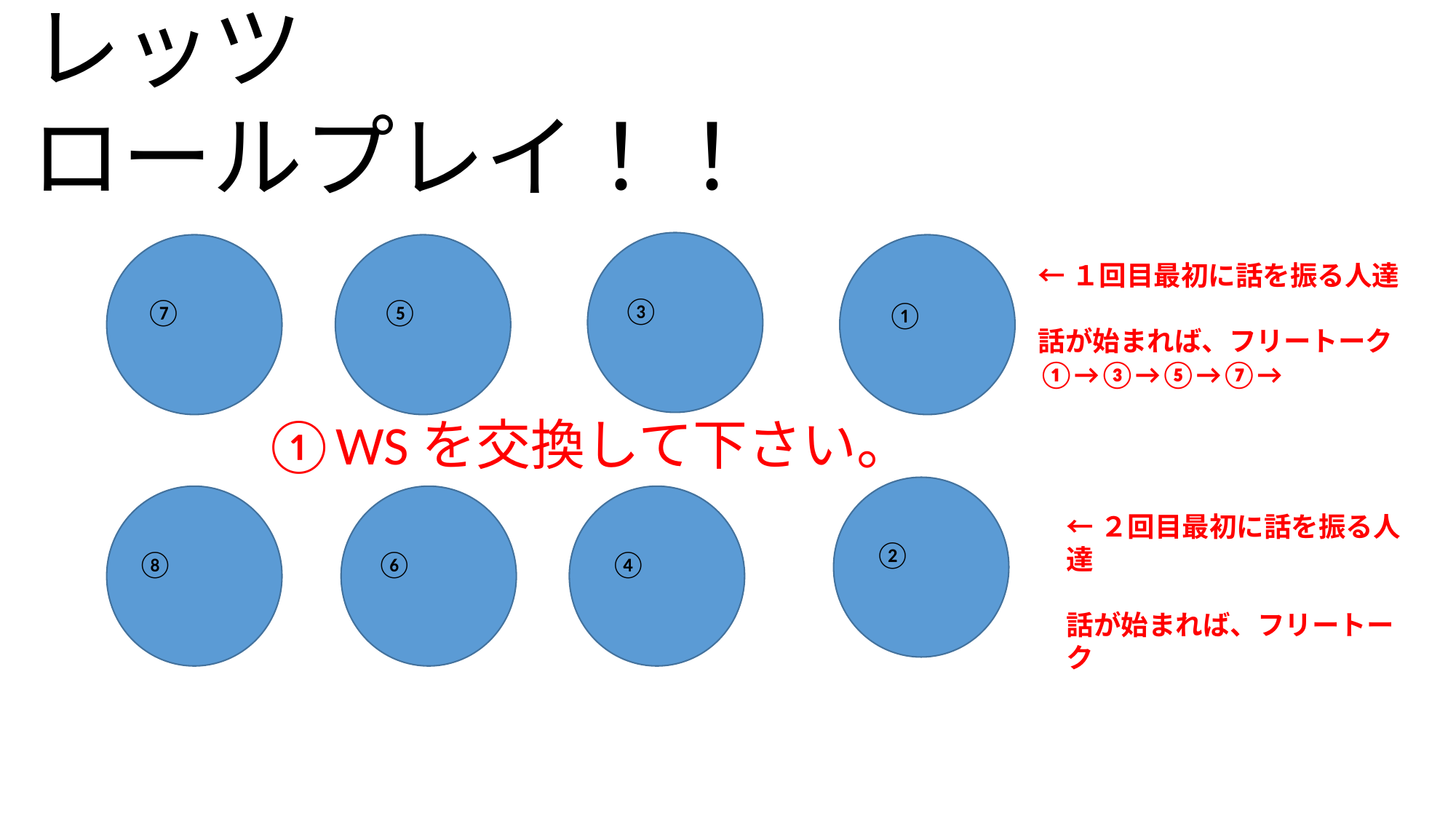

レッツ
ロールプレイ！！

③

⑤

①

⑦
←１回目最初に話を振る人達

話が始まれば、フリートーク
①→③→⑤→⑦→
①WSを交換して下さい。

②

④

⑥

⑧
←２回目最初に話を振る人達

話が始まれば、フリートーク